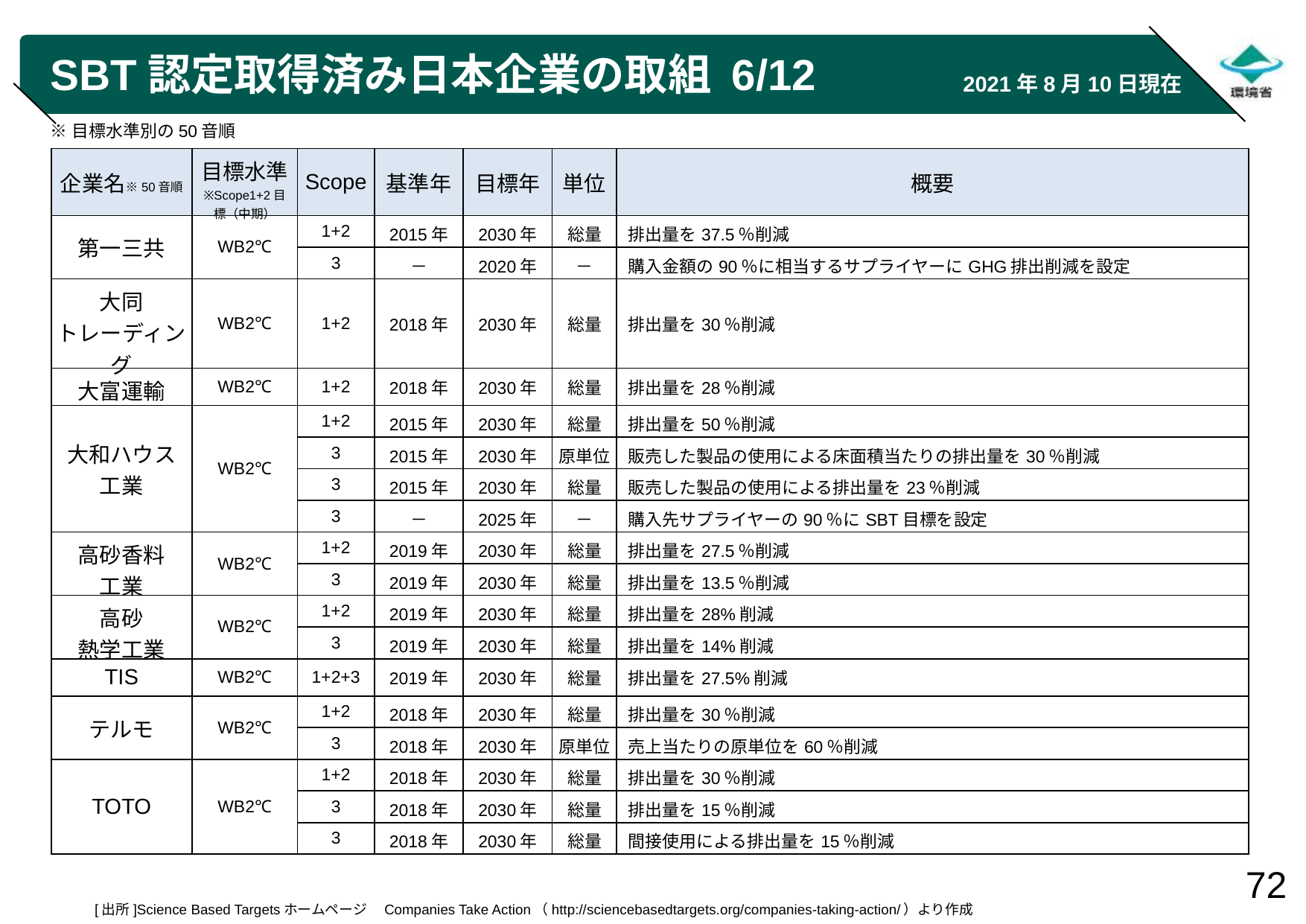

# SBT認定取得済み日本企業の取組 6/12
2021年8月10日現在
※目標水準別の50音順
| 企業名※50音順 | 目標水準 ※Scope1+2目標（中期） | Scope | 基準年 | 目標年 | 単位 | 概要 |
| --- | --- | --- | --- | --- | --- | --- |
| 第一三共 | WB2℃ | 1+2 | 2015年 | 2030年 | 総量 | 排出量を37.5％削減 |
|  |  | 3 | － | 2020年 | － | 購入金額の90％に相当するサプライヤーにGHG排出削減を設定 |
| 大同 トレーディング | WB2℃ | 1+2 | 2018年 | 2030年 | 総量 | 排出量を30％削減 |
| 大富運輸 | WB2℃ | 1+2 | 2018年 | 2030年 | 総量 | 排出量を28％削減 |
| 大和ハウス 工業 | WB2℃ | 1+2 | 2015年 | 2030年 | 総量 | 排出量を50％削減 |
|  |  | 3 | 2015年 | 2030年 | 原単位 | 販売した製品の使用による床面積当たりの排出量を30％削減 |
|  |  | 3 | 2015年 | 2030年 | 総量 | 販売した製品の使用による排出量を23％削減 |
|  |  | 3 | － | 2025年 | － | 購入先サプライヤーの90％にSBT目標を設定 |
| 高砂香料 工業 | WB2℃ | 1+2 | 2019年 | 2030年 | 総量 | 排出量を27.5％削減 |
|  |  | 3 | 2019年 | 2030年 | 総量 | 排出量を13.5％削減 |
| 高砂 熱学工業 | WB2℃ | 1+2 | 2019年 | 2030年 | 総量 | 排出量を28%削減 |
|  |  | 3 | 2019年 | 2030年 | 総量 | 排出量を14%削減 |
| TIS | WB2℃ | 1+2+3 | 2019年 | 2030年 | 総量 | 排出量を27.5%削減 |
| テルモ | WB2℃ | 1+2 | 2018年 | 2030年 | 総量 | 排出量を30％削減 |
|  |  | 3 | 2018年 | 2030年 | 原単位 | 売上当たりの原単位を60％削減 |
| TOTO | WB2℃ | 1+2 | 2018年 | 2030年 | 総量 | 排出量を30％削減 |
|  |  | 3 | 2018年 | 2030年 | 総量 | 排出量を15％削減 |
|  |  | 3 | 2018年 | 2030年 | 総量 | 間接使用による排出量を15％削減 |
[出所]Science Based Targetsホームページ　Companies Take Action（http://sciencebasedtargets.org/companies-taking-action/）より作成